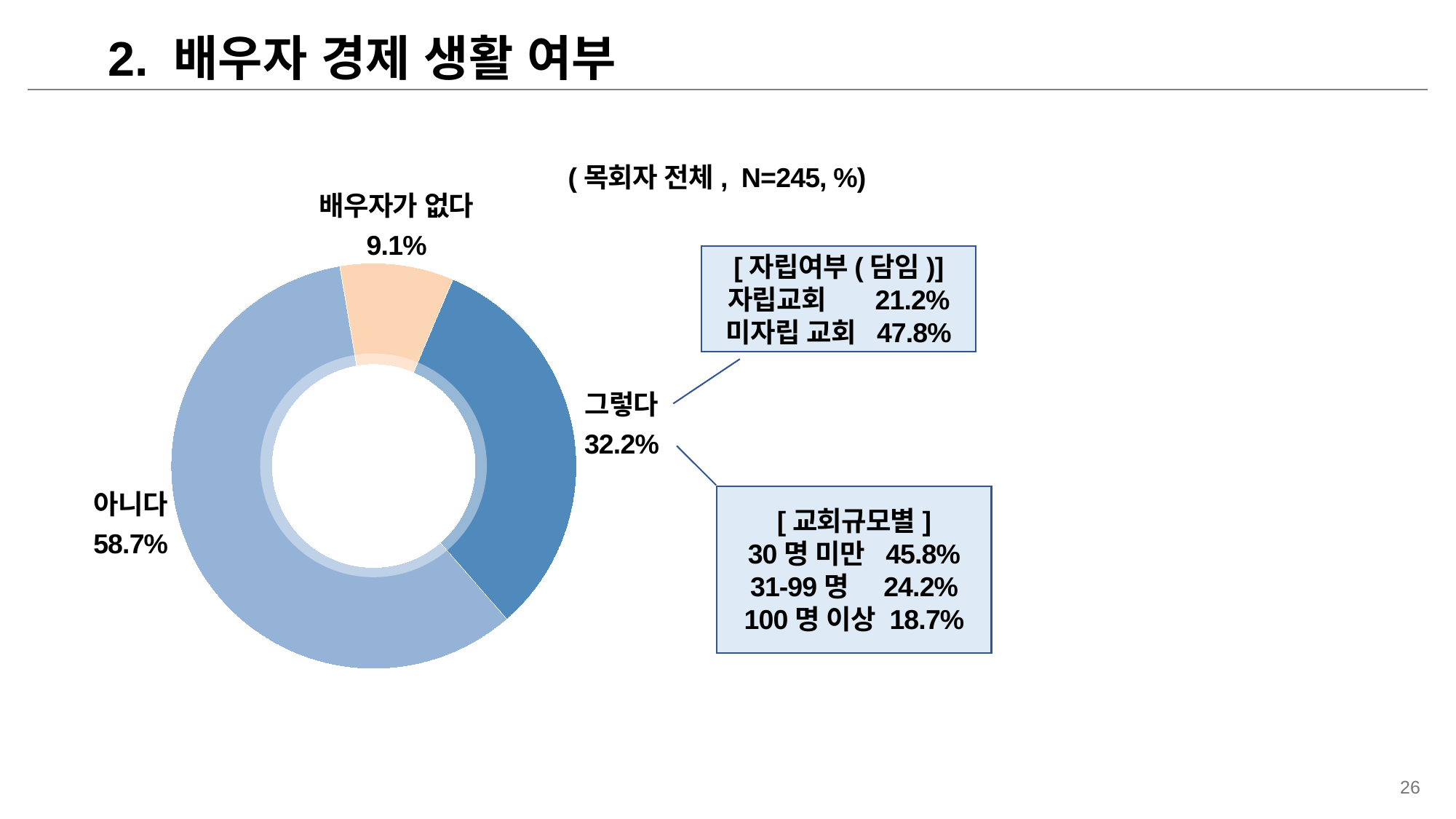

2. 배우자 경제 생활 여부
(목회자 전체,  N=245, %)
배우자가 없다
9.1%

### Chart

| Category | 열1 |
|---|---|
| 지금처럼 계속 하고 싶다 | 32.19784219513011 |
| 지금보다 더 하고 싶다 | 58.73220488976338 |
| 지금보다 줄이고 싶다 | 9.06995291510621 |
[자립여부(담임)]
자립교회      21.2%
미자립 교회  47.8%
그렇다
32.2%
아니다
58.7%
[교회규모별]
30명 미만  45.8%
31-99명    24.2%
100명 이상 18.7%